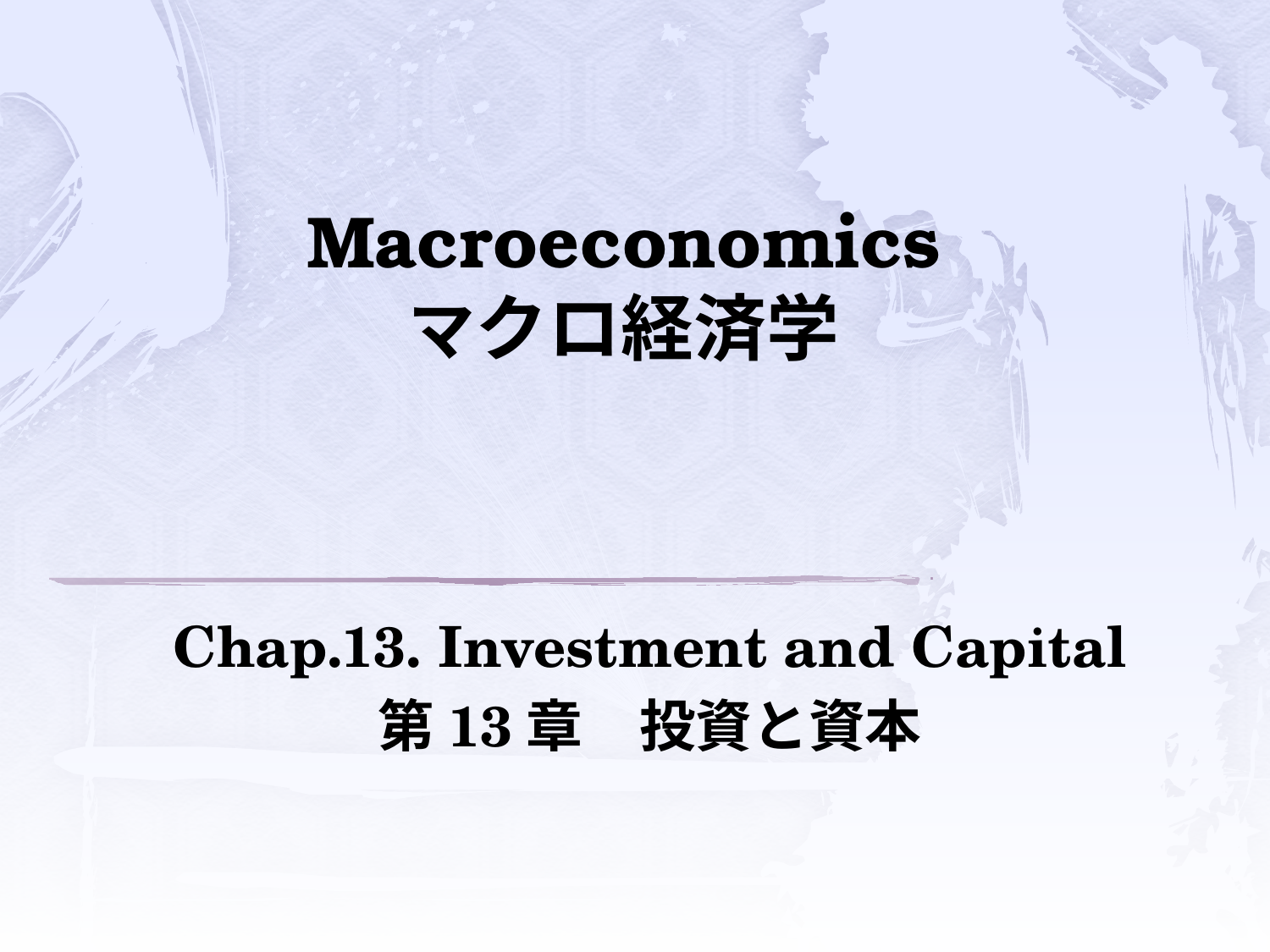

# Macroeconomics マクロ経済学
Chap.13. Investment and Capital
第13章　投資と資本